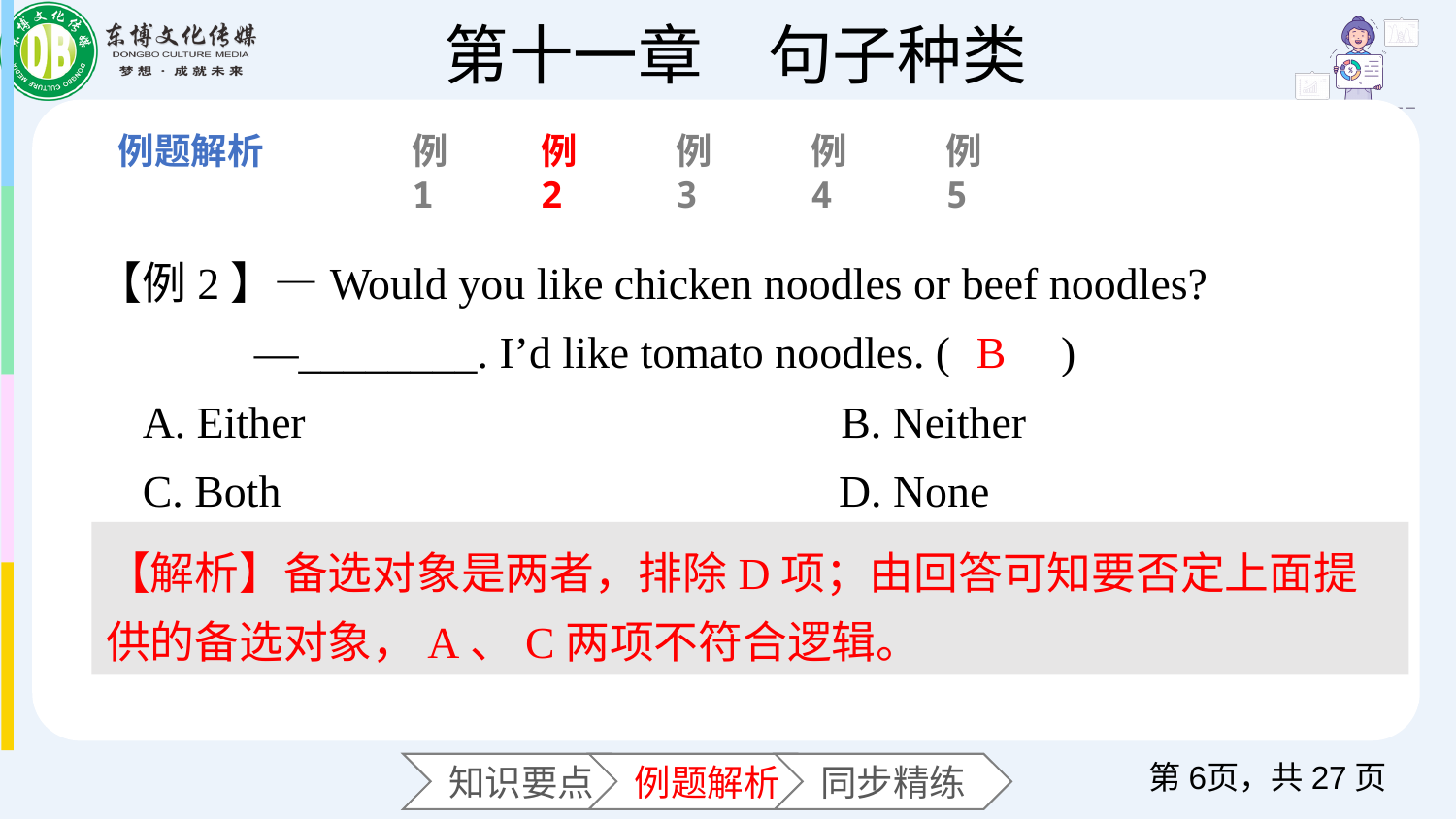

例1
例2
例3
例4
例5
【例2】—Would you like chicken noodles or beef noodles?
              —________. I’d like tomato noodles. (　　)
    A. Either                                                B. Neither
    C. Both                                                  D. None

B
【解析】备选对象是两者，排除D项；由回答可知要否定上面提供的备选对象，A、C两项不符合逻辑。